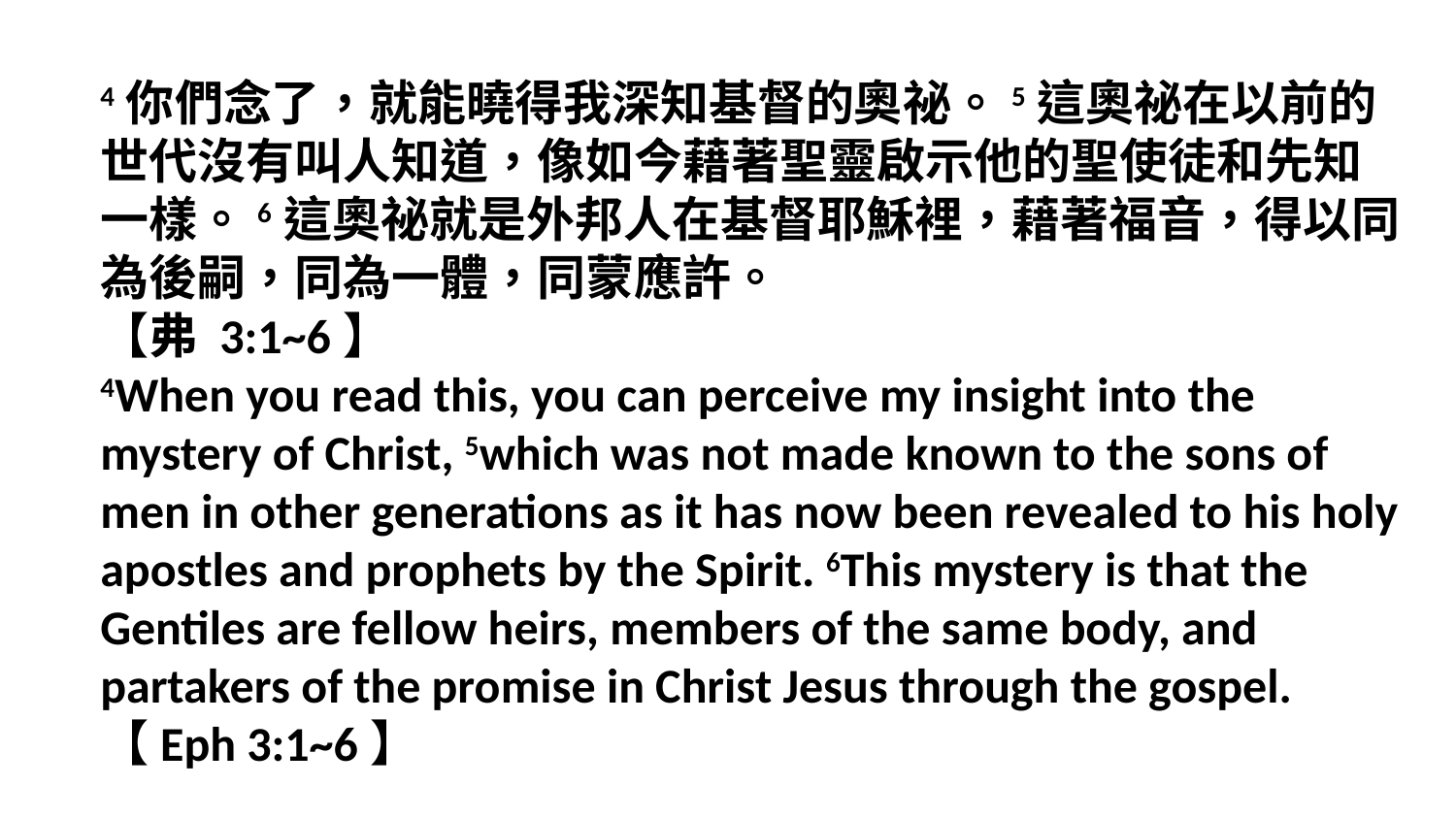

4你們念了，就能曉得我深知基督的奧祕。5這奧祕在以前的世代沒有叫人知道，像如今藉著聖靈啟示他的聖使徒和先知一樣。6這奧祕就是外邦人在基督耶穌裡，藉著福音，得以同為後嗣，同為一體，同蒙應許。
【弗 3:1~6】
4When you read this, you can perceive my insight into the mystery of Christ, 5which was not made known to the sons of men in other generations as it has now been revealed to his holy apostles and prophets by the Spirit. 6This mystery is that the Gentiles are fellow heirs, members of the same body, and partakers of the promise in Christ Jesus through the gospel. 【Eph 3:1~6】